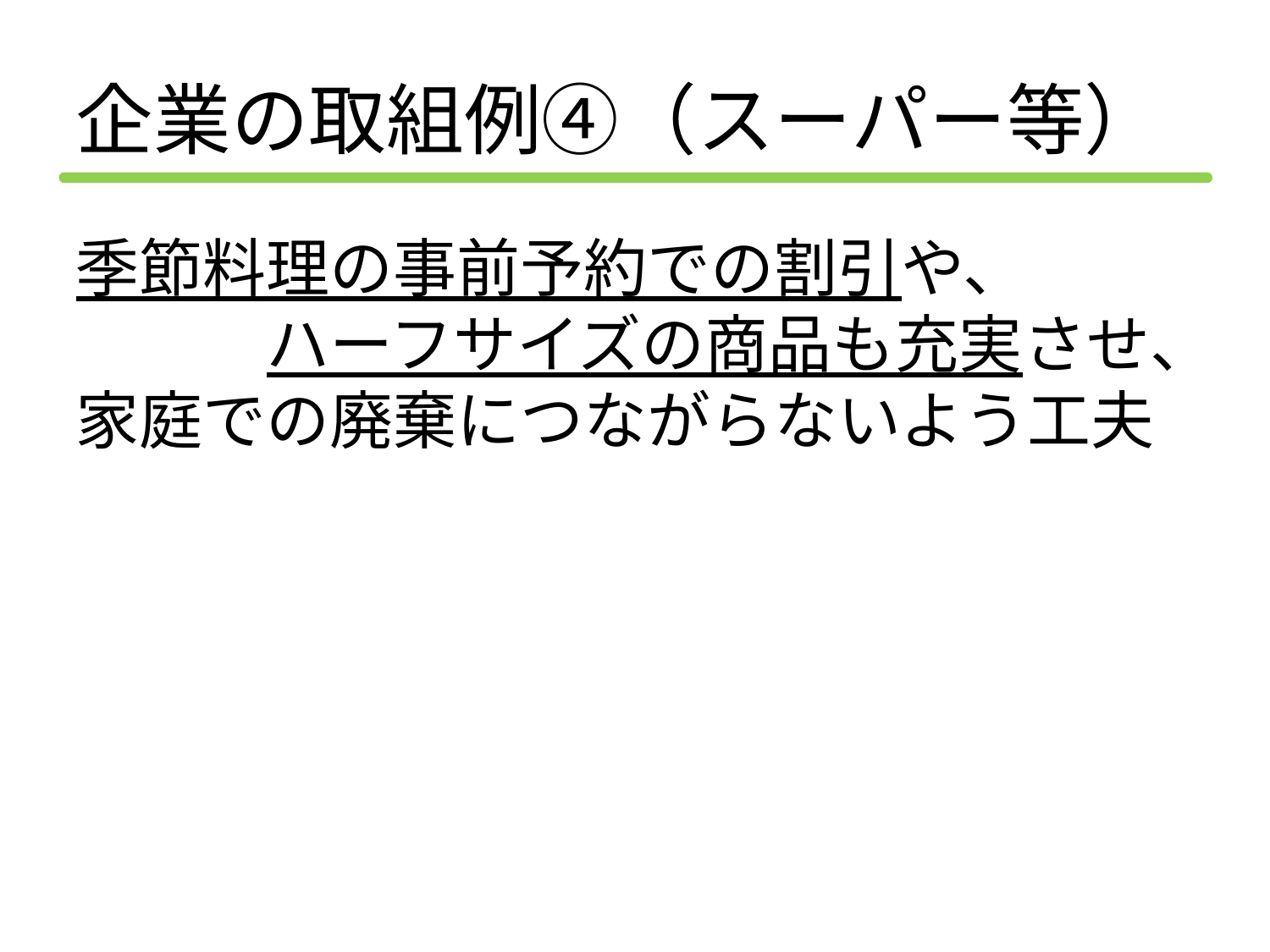

# 企業の取組例④（スーパー等）

季節料理の事前予約での割引や、　　　　　ハーフサイズの商品も充実させ、家庭での廃棄につながらないよう工夫